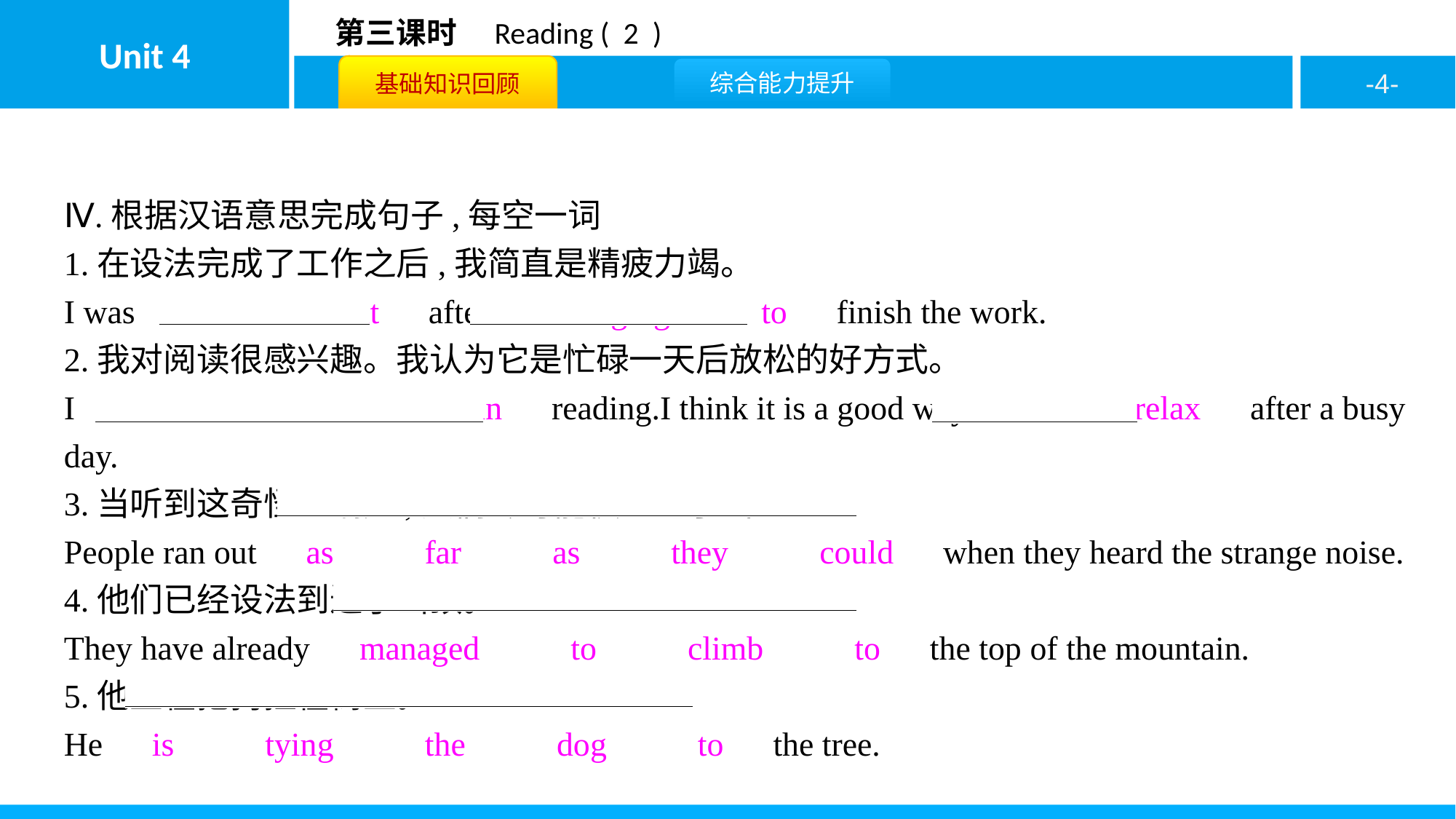

Ⅳ.根据汉语意思完成句子,每空一词
1.在设法完成了工作之后,我简直是精疲力竭。
I was　tired　 　out　after　managing　 　to　finish the work.
2.我对阅读很感兴趣。我认为它是忙碌一天后放松的好方式。
I　am　 　interested　 　in　reading.I think it is a good way　to　 　relax　after a busy day.
3.当听到这奇怪的响声,人们尽可能快地跑了出去。
People ran out　as　 　far　 　as　 　they　 　could　when they heard the strange noise.
4.他们已经设法到达了山顶。
They have already　managed　 　to　 　climb　 　to　the top of the mountain.
5.他正在把狗拴在树上。
He　is　 　tying　 　the　 　dog　 　to　the tree.